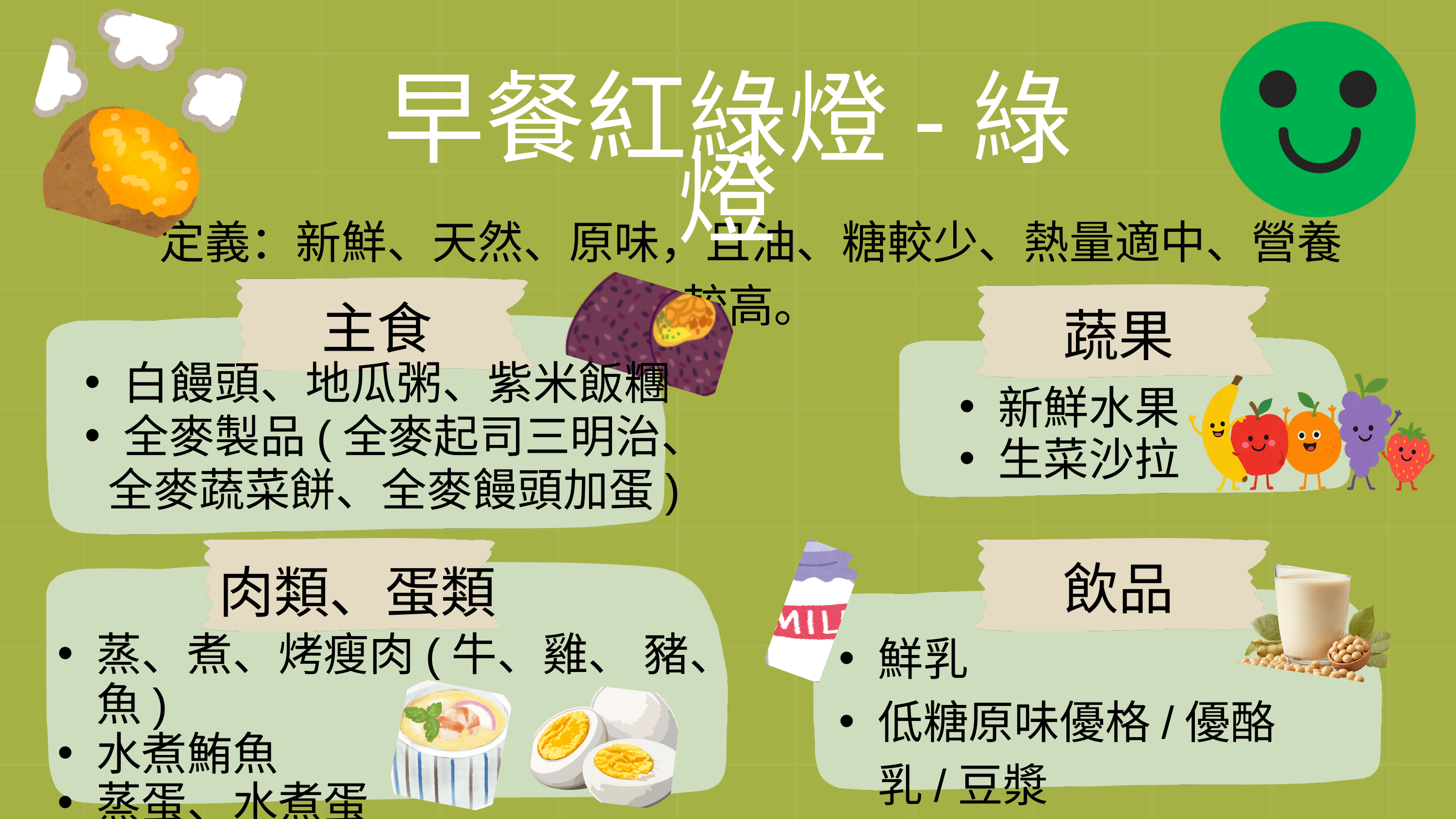

早餐紅綠燈-綠燈
定義：新鮮、天然、原味，且油、糖較少、熱量適中、營養較高。

主食

蔬果

白饅頭、地瓜粥、紫米飯糰
全麥製品(全麥起司三明治、
     全麥蔬菜餅、全麥饅頭加蛋)

新鮮水果
生菜沙拉

飲品

肉類、蛋類

鮮乳
低糖原味優格/優酪乳/豆漿
蒸、煮、烤瘦肉(牛、雞、 豬、魚)
水煮鮪魚
蒸蛋、水煮蛋